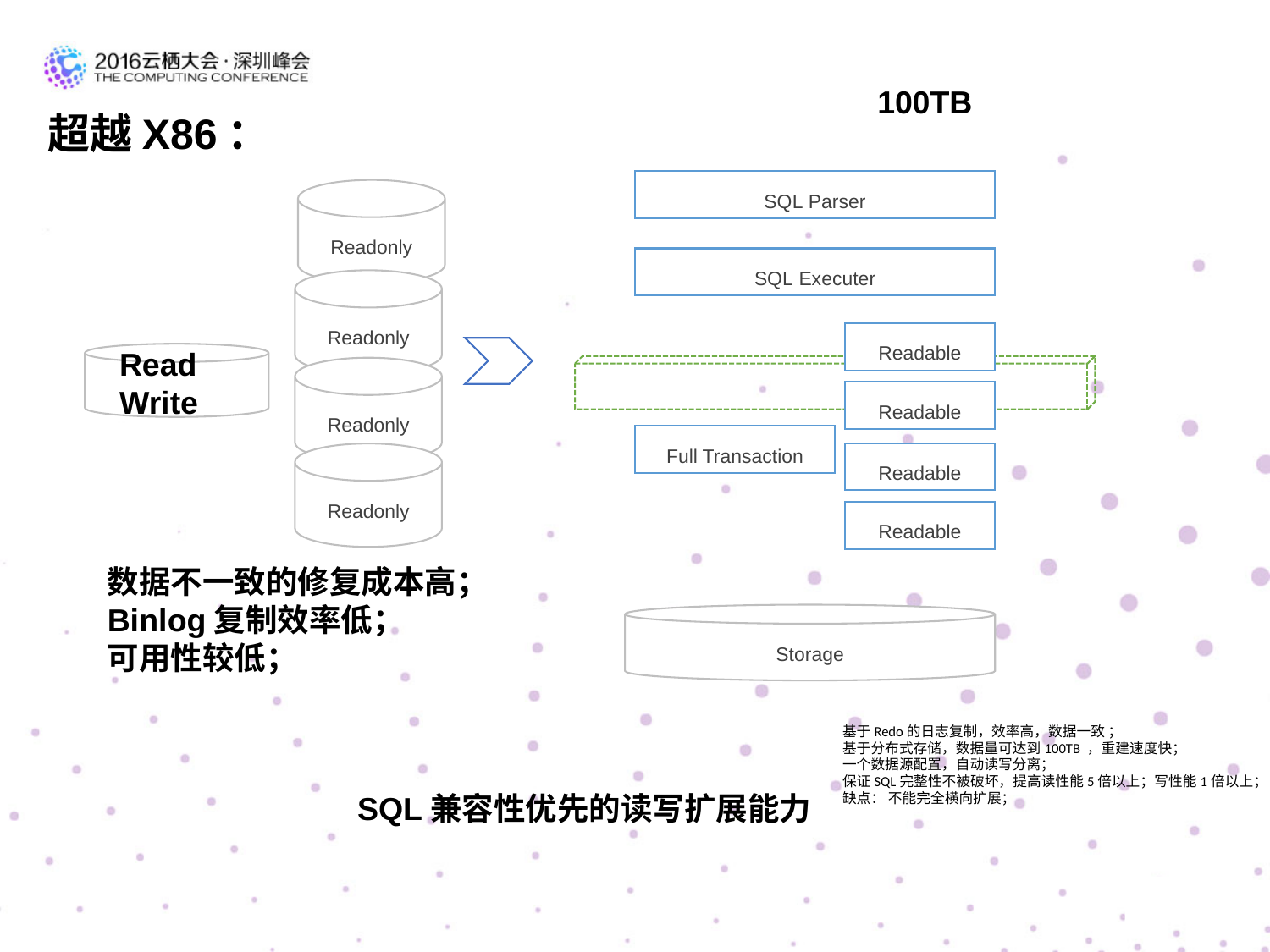

100TB
超越X86：
SQL Parser
Readonly
Read
Write

SQL Executer
Readonly
Readable

Readonly
Readable
Full Transaction
Readable
Readonly
Readable
数据不一致的修复成本高；
Binlog复制效率低；
可用性较低；
Storage
基于Redo的日志复制，效率高，数据一致 ；
基于分布式存储，数据量可达到100TB ，重建速度快；
一个数据源配置，自动读写分离；
保证SQL完整性不被破坏，提高读性能5倍以上；写性能1倍以上；
缺点： 不能完全横向扩展；
SQL兼容性优先的读写扩展能力